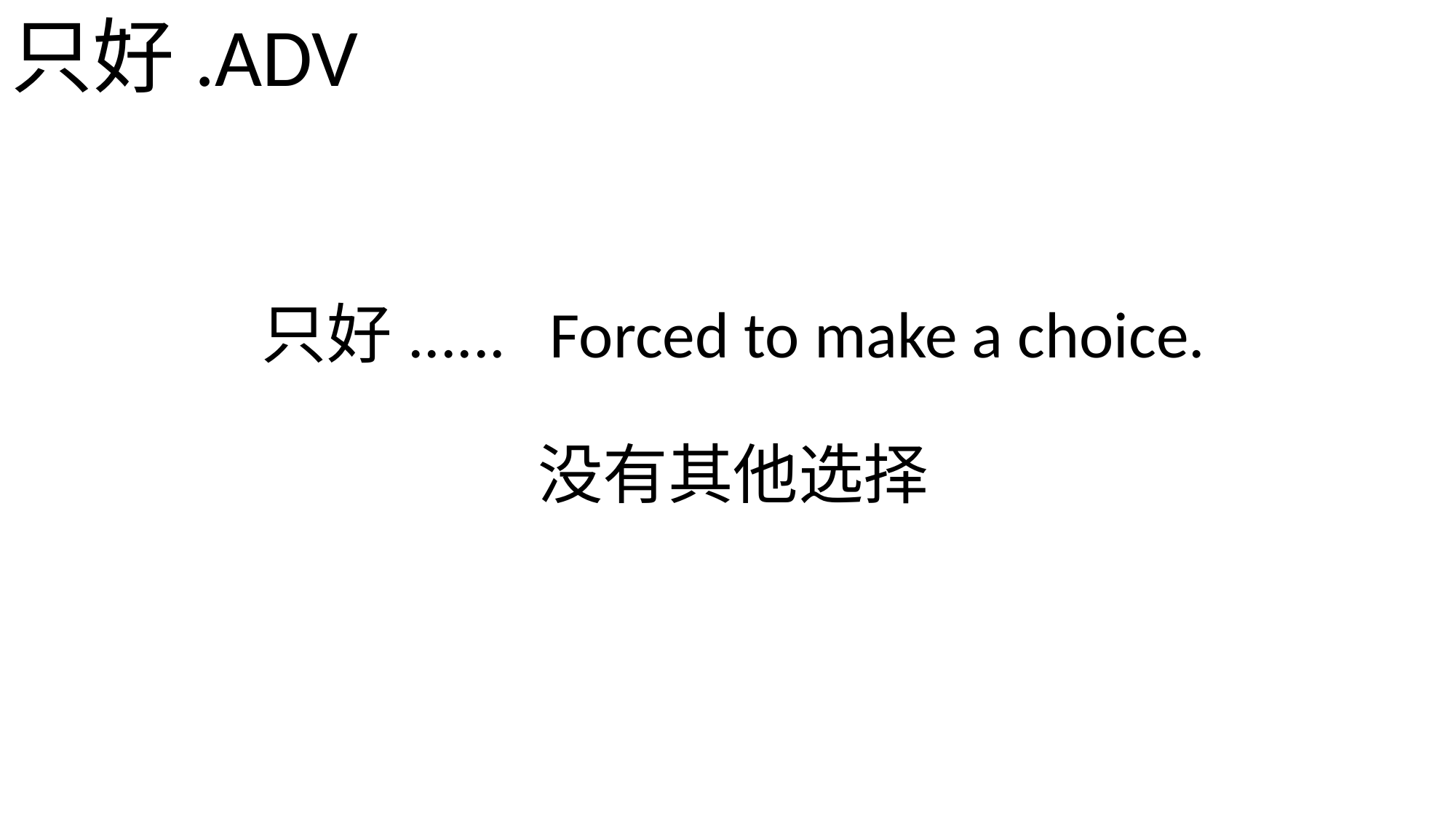

# 只好.ADV
只好......   Forced to make a choice.

没有其他选择